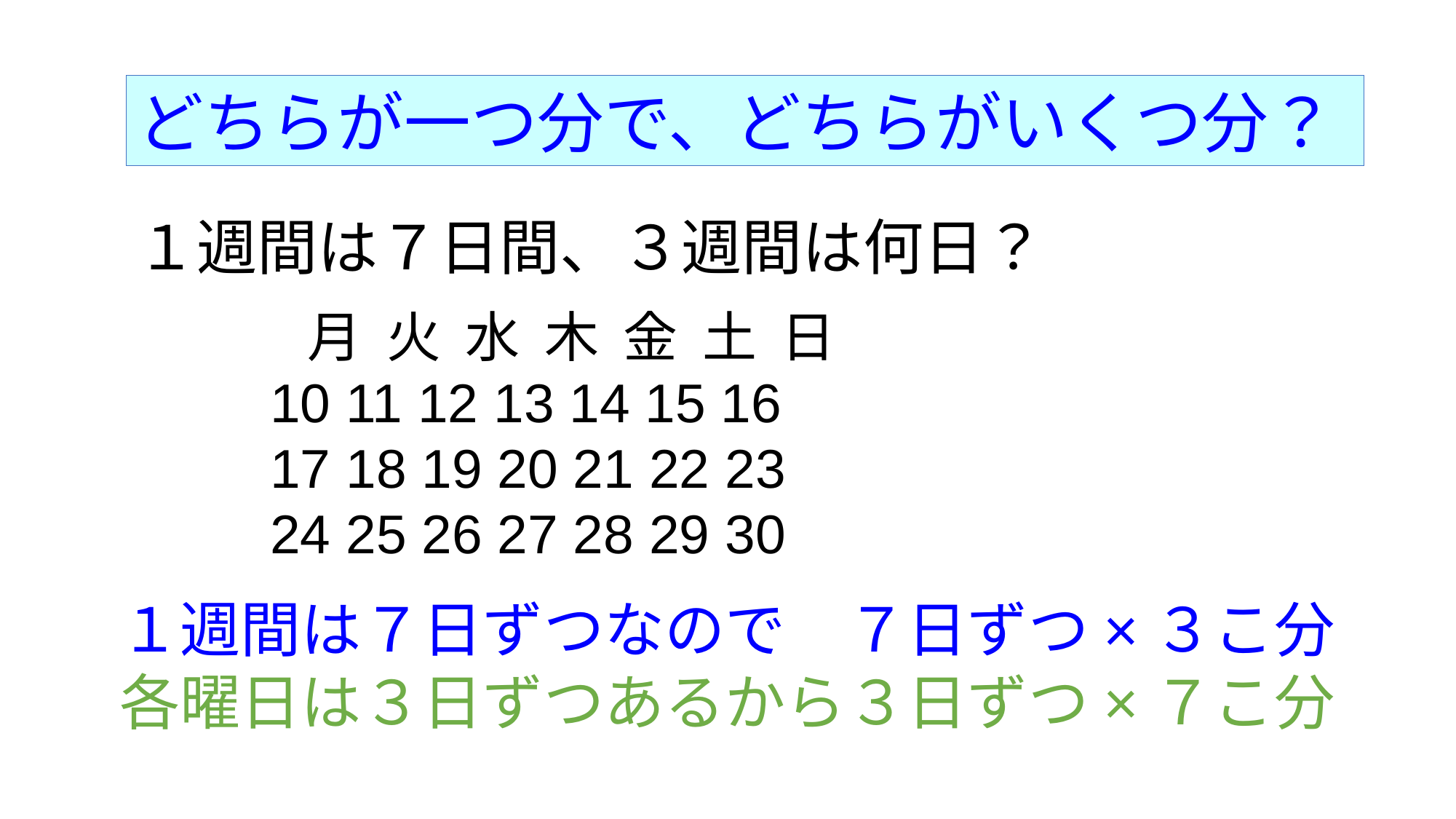

どちらが一つ分で、どちらがいくつ分？
１週間は７日間、３週間は何日？
  月  火  水  木  金  土  日
10 11 12 13 14 15 16
17 18 19 20 21 22 23
24 25 26 27 28 29 30
１週間は７日ずつなので　７日ずつ×３こ分
各曜日は３日ずつあるから３日ずつ×７こ分